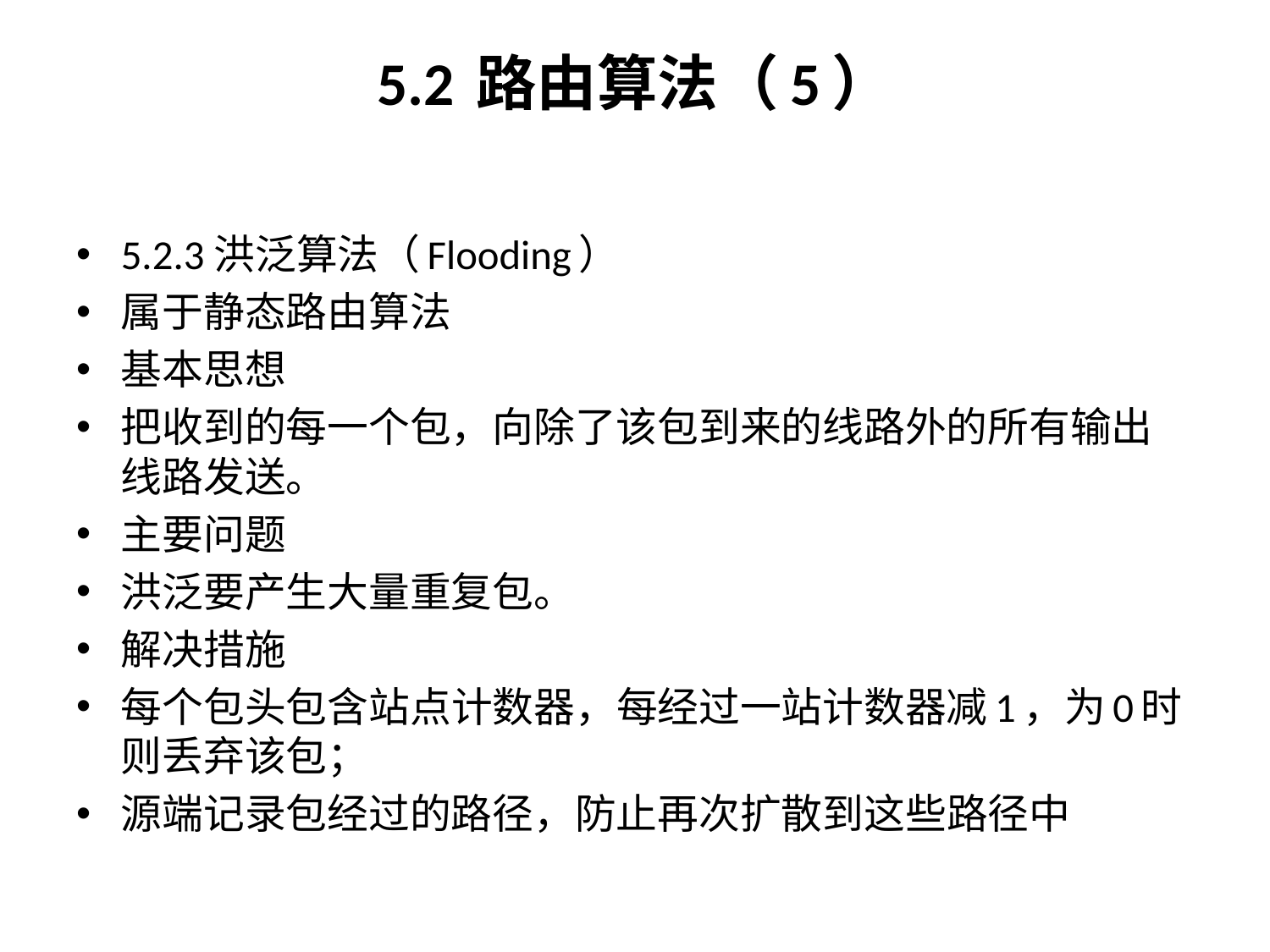

# 5.2	路由算法（5）
5.2.3	洪泛算法（Flooding）
属于静态路由算法
基本思想
把收到的每一个包，向除了该包到来的线路外的所有输出线路发送。
主要问题
洪泛要产生大量重复包。
解决措施
每个包头包含站点计数器，每经过一站计数器减1，为0时则丢弃该包；
源端记录包经过的路径，防止再次扩散到这些路径中